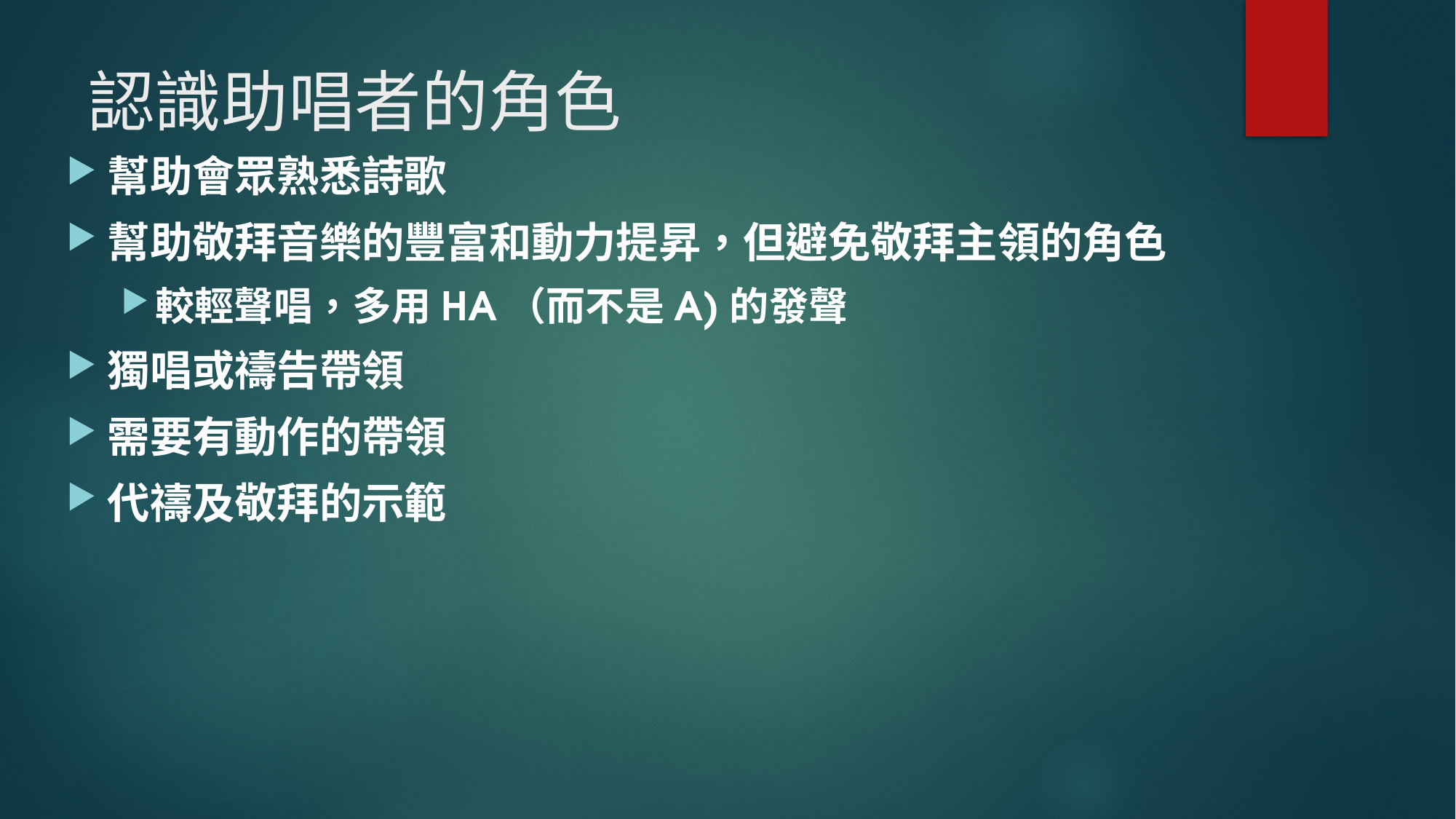

# 認識助唱者的角色
幫助會眾熟悉詩歌
幫助敬拜音樂的豐富和動力提昇，但避免敬拜主領的角色
較輕聲唱，多用HA（而不是A)的發聲
獨唱或禱告帶領
需要有動作的帶領
代禱及敬拜的示範